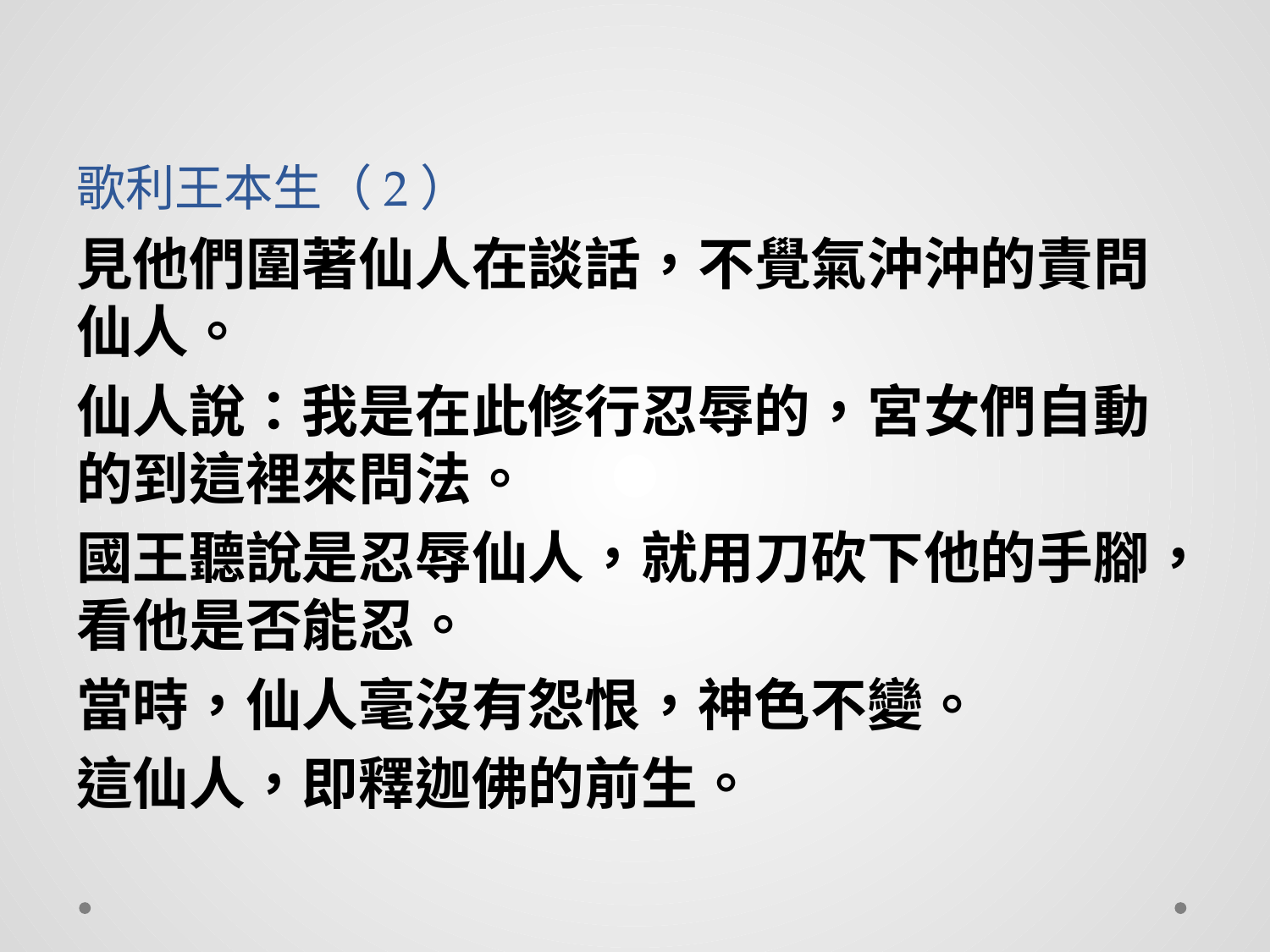

# 歌利王本生（2）
見他們圍著仙人在談話，不覺氣沖沖的責問仙人。
仙人說：我是在此修行忍辱的，宮女們自動的到這裡來問法。
國王聽說是忍辱仙人，就用刀砍下他的手腳，看他是否能忍。
當時，仙人毫沒有怨恨，神色不變。
這仙人，即釋迦佛的前生。